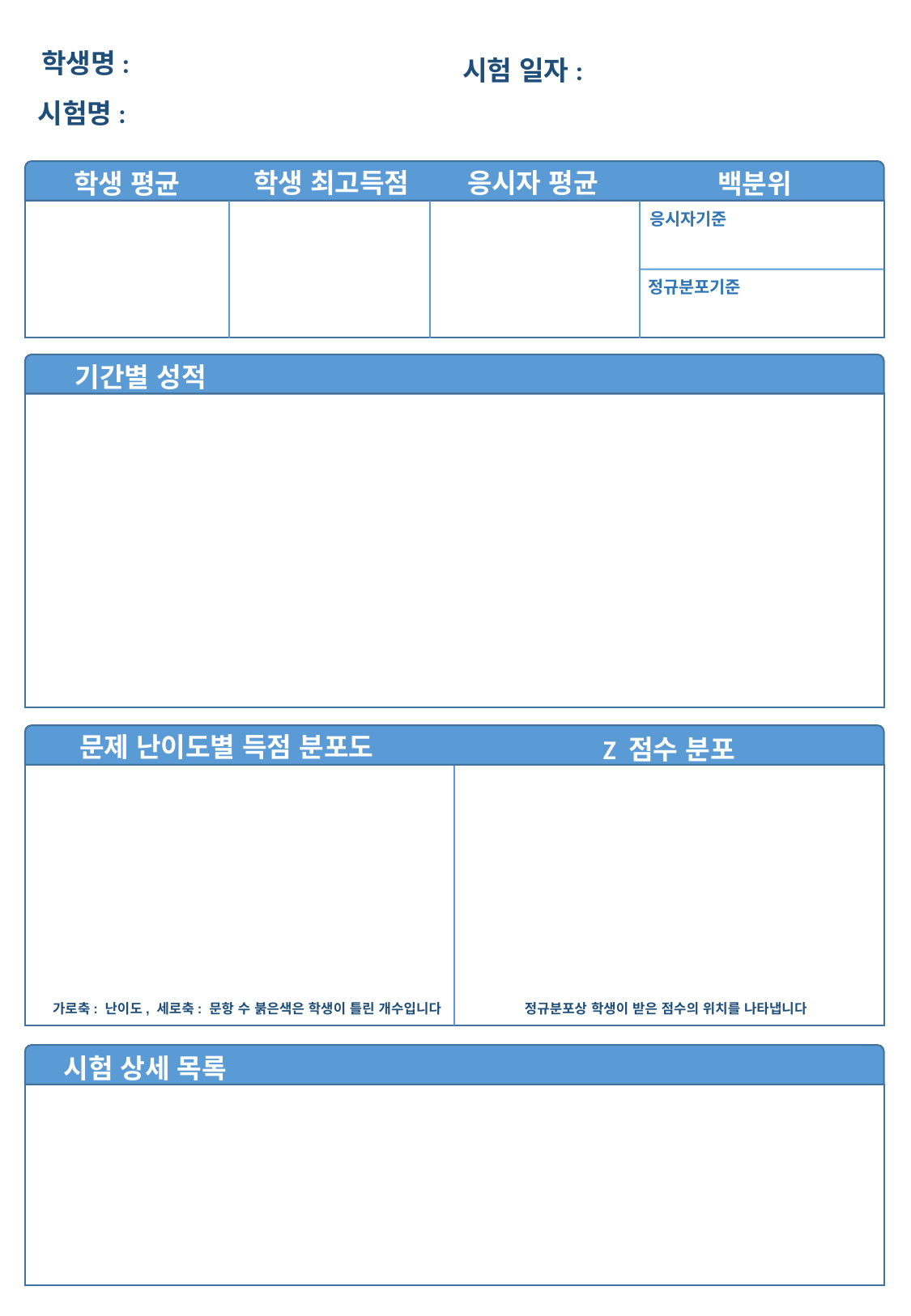

학생명:
시험 일자:
시험명:
학생 최고득점
응시자 평균
학생 평균

백분위

응시자기준

정규분포기준

기간별 성적

문제 난이도별 득점 분포도

Z 점수 분포

가로축: 난이도, 세로축: 문항 수 붉은색은 학생이 틀린 개수입니다
정규분포상 학생이 받은 점수의 위치를 나타냅니다

시험 상세 목록